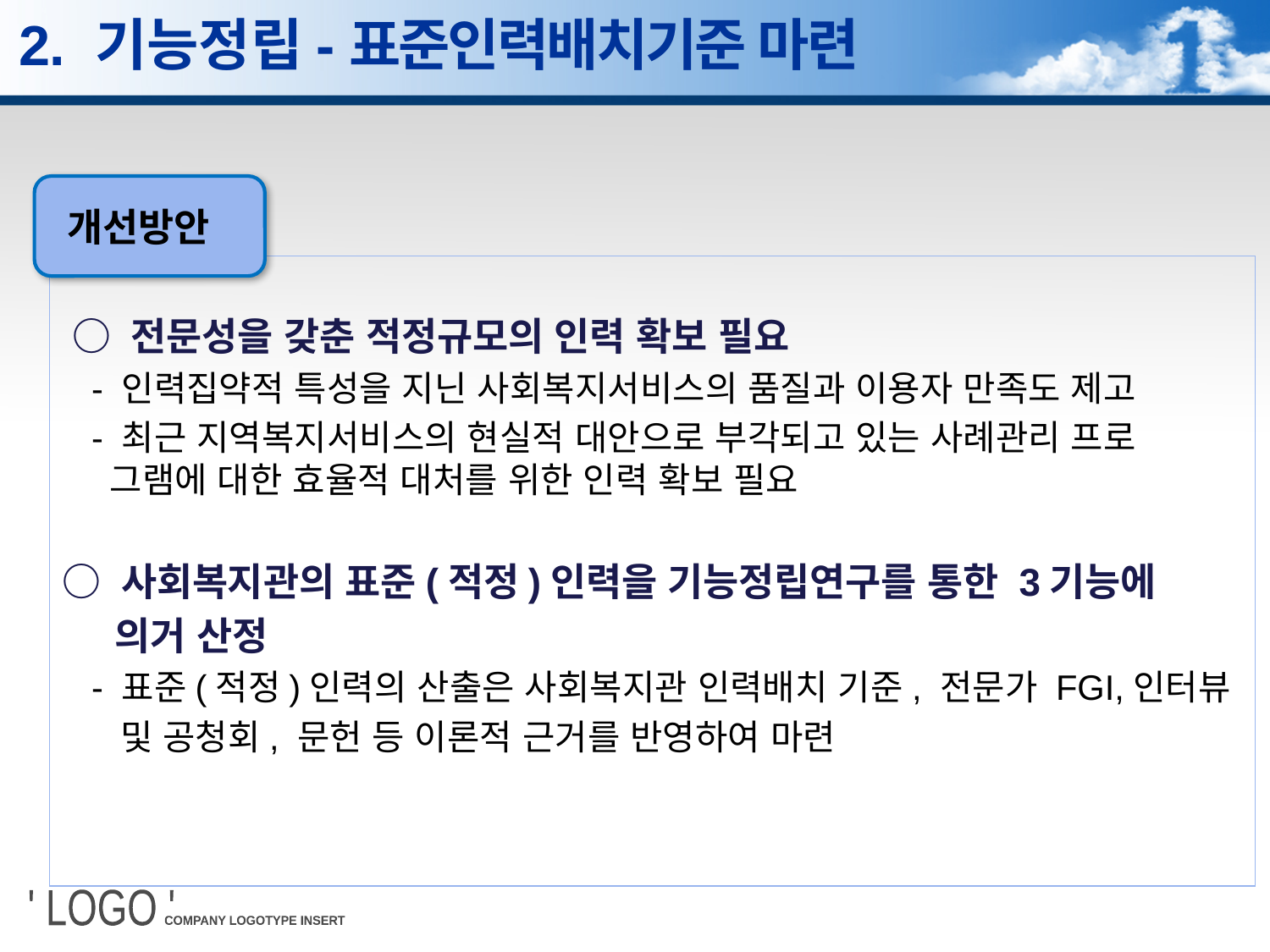

2. 기능정립-표준인력배치기준 마련

개선방안

 ○ 전문성을 갖춘 적정규모의 인력 확보 필요
   - 인력집약적 특성을 지닌 사회복지서비스의 품질과 이용자 만족도 제고
   - 최근 지역복지서비스의 현실적 대안으로 부각되고 있는 사례관리 프로 그램에 대한 효율적 대처를 위한 인력 확보 필요

○ 사회복지관의 표준(적정)인력을 기능정립연구를 통한 3기능에
    의거 산정
   - 표준(적정)인력의 산출은 사회복지관 인력배치 기준, 전문가 FGI,인터뷰
     및 공청회, 문헌 등 이론적 근거를 반영하여 마련